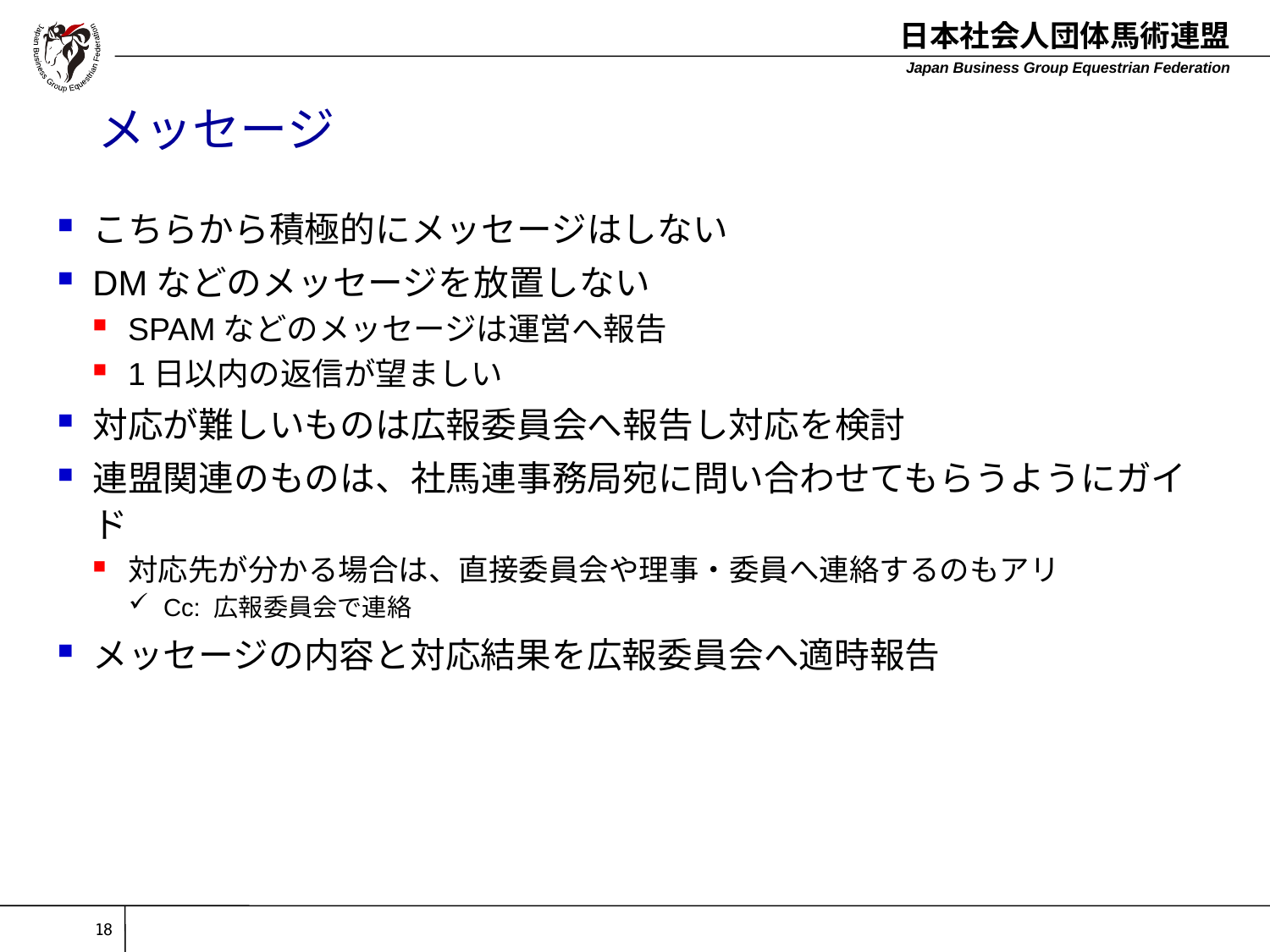

# メッセージ
こちらから積極的にメッセージはしない
DMなどのメッセージを放置しない
SPAMなどのメッセージは運営へ報告
1日以内の返信が望ましい
対応が難しいものは広報委員会へ報告し対応を検討
連盟関連のものは、社馬連事務局宛に問い合わせてもらうようにガイド
対応先が分かる場合は、直接委員会や理事・委員へ連絡するのもアリ
Cc: 広報委員会で連絡
メッセージの内容と対応結果を広報委員会へ適時報告

18